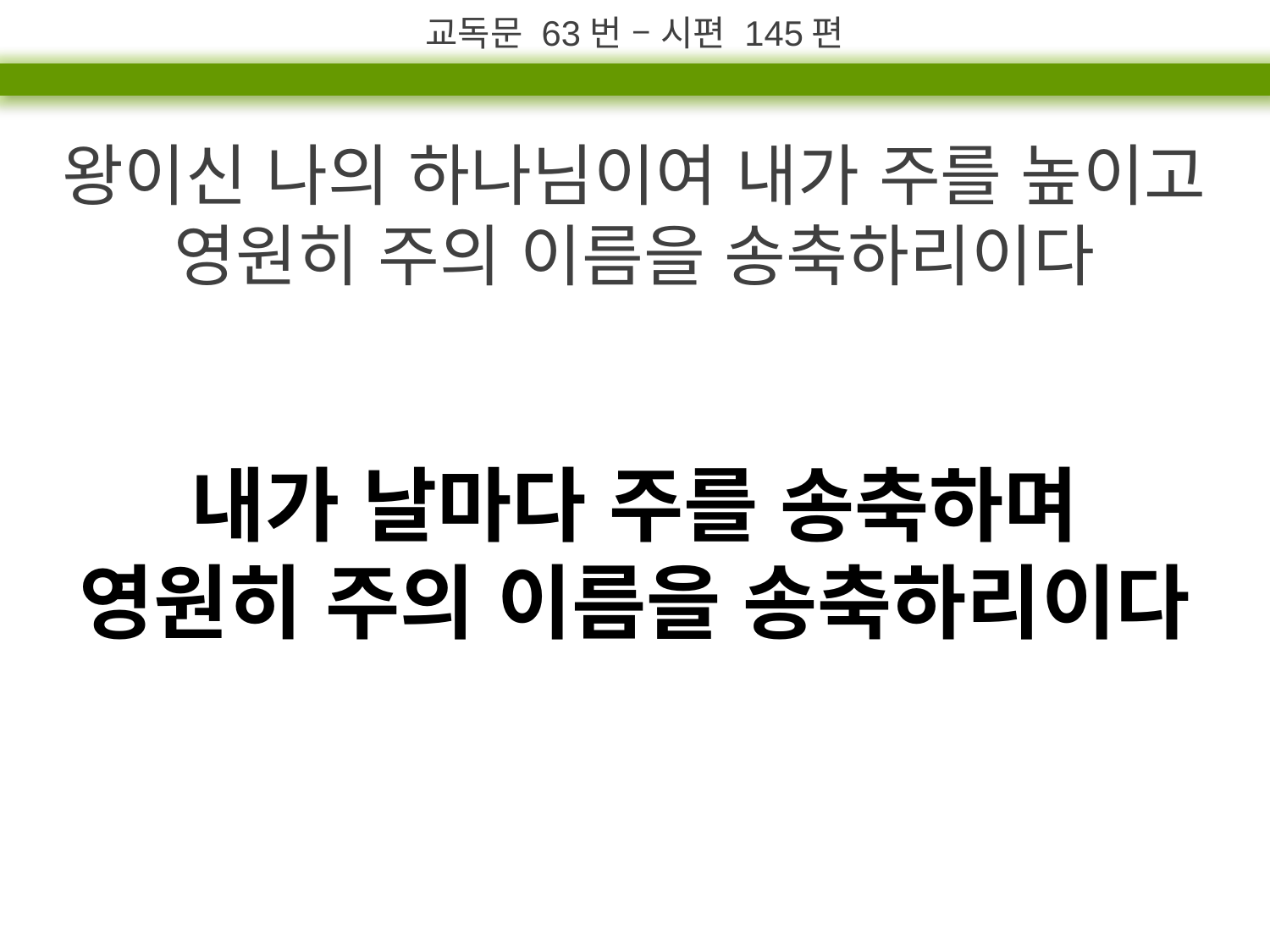

교독문 63번 – 시편 145편

왕이신 나의 하나님이여 내가 주를 높이고 영원히 주의 이름을 송축하리이다
내가 날마다 주를 송축하며
영원히 주의 이름을 송축하리이다